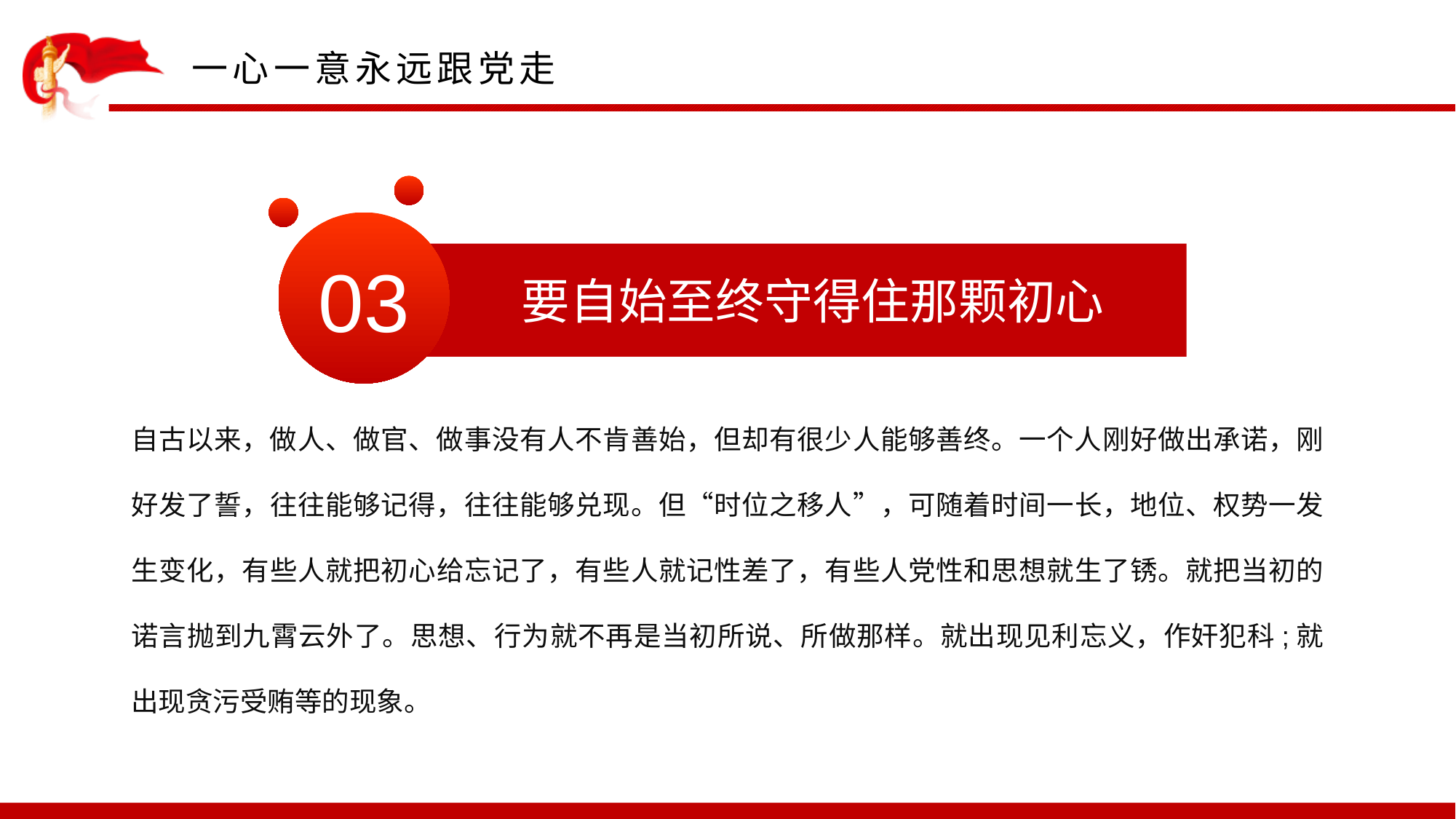

03

要自始至终守得住那颗初心
自古以来，做人、做官、做事没有人不肯善始，但却有很少人能够善终。一个人刚好做出承诺，刚好发了誓，往往能够记得，往往能够兑现。但“时位之移人”，可随着时间一长，地位、权势一发生变化，有些人就把初心给忘记了，有些人就记性差了，有些人党性和思想就生了锈。就把当初的诺言抛到九霄云外了。思想、行为就不再是当初所说、所做那样。就出现见利忘义，作奸犯科;就出现贪污受贿等的现象。